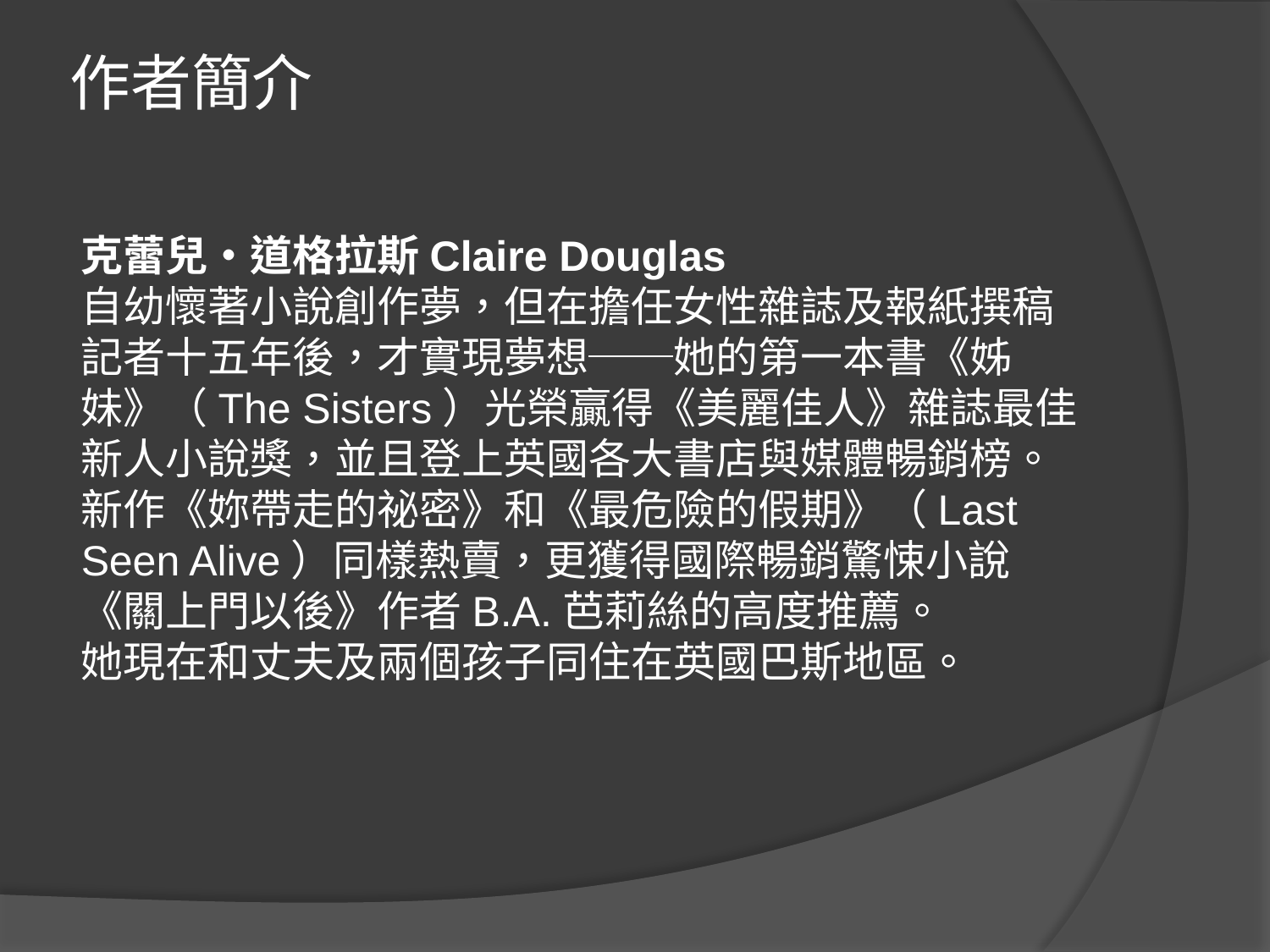

# 作者簡介
克蕾兒‧道格拉斯Claire Douglas
自幼懷著小說創作夢，但在擔任女性雜誌及報紙撰稿記者十五年後，才實現夢想──她的第一本書《姊妹》（The Sisters）光榮贏得《美麗佳人》雜誌最佳新人小說獎，並且登上英國各大書店與媒體暢銷榜。新作《妳帶走的祕密》和《最危險的假期》（Last Seen Alive）同樣熱賣，更獲得國際暢銷驚悚小說《關上門以後》作者B.A.芭莉絲的高度推薦。
她現在和丈夫及兩個孩子同住在英國巴斯地區。